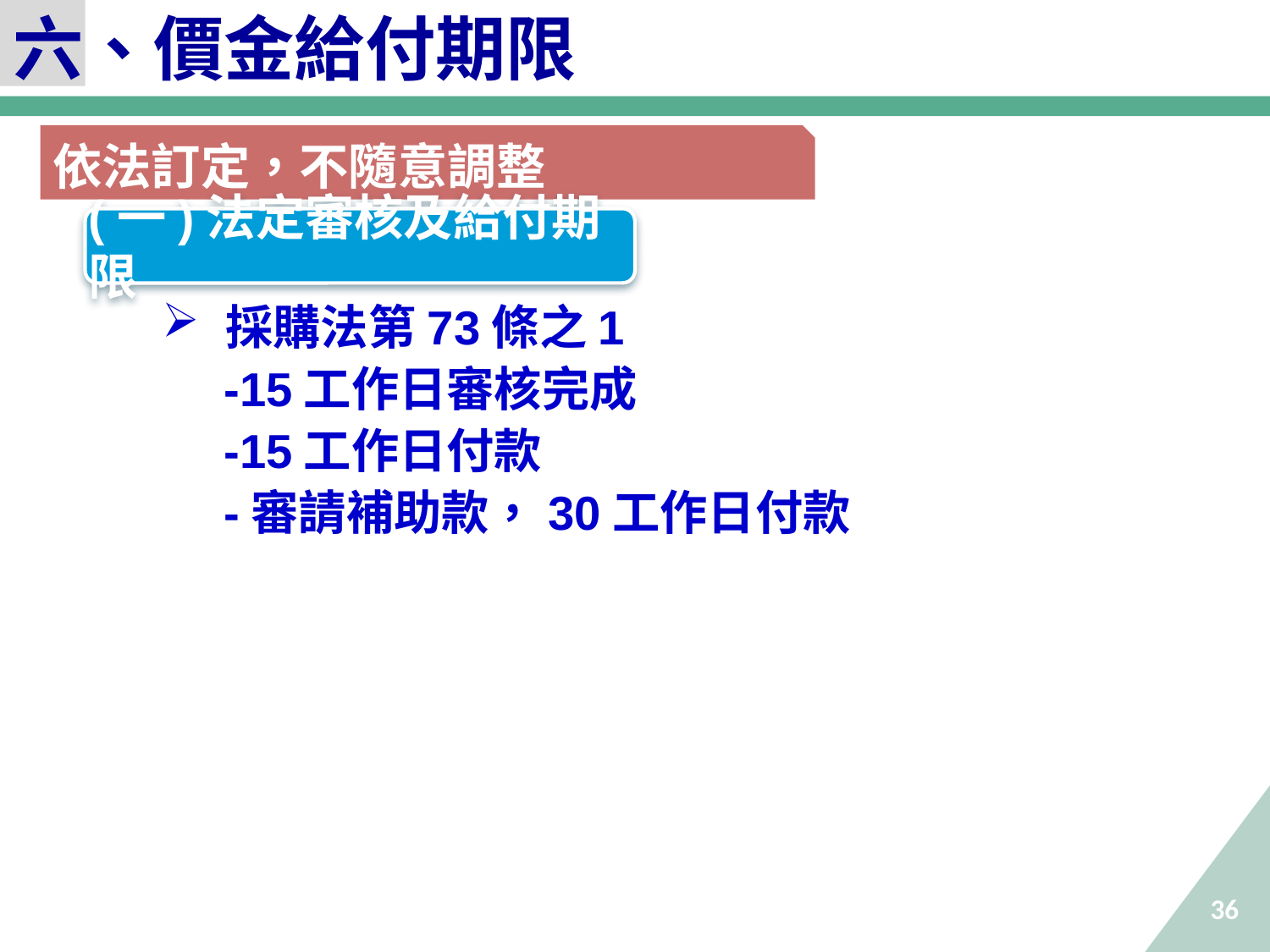

六、價金給付期限

依法訂定，不隨意調整
(一)法定審核及給付期限

採購法第73條之1
-15工作日審核完成
-15工作日付款
-審請補助款，30工作日付款

36